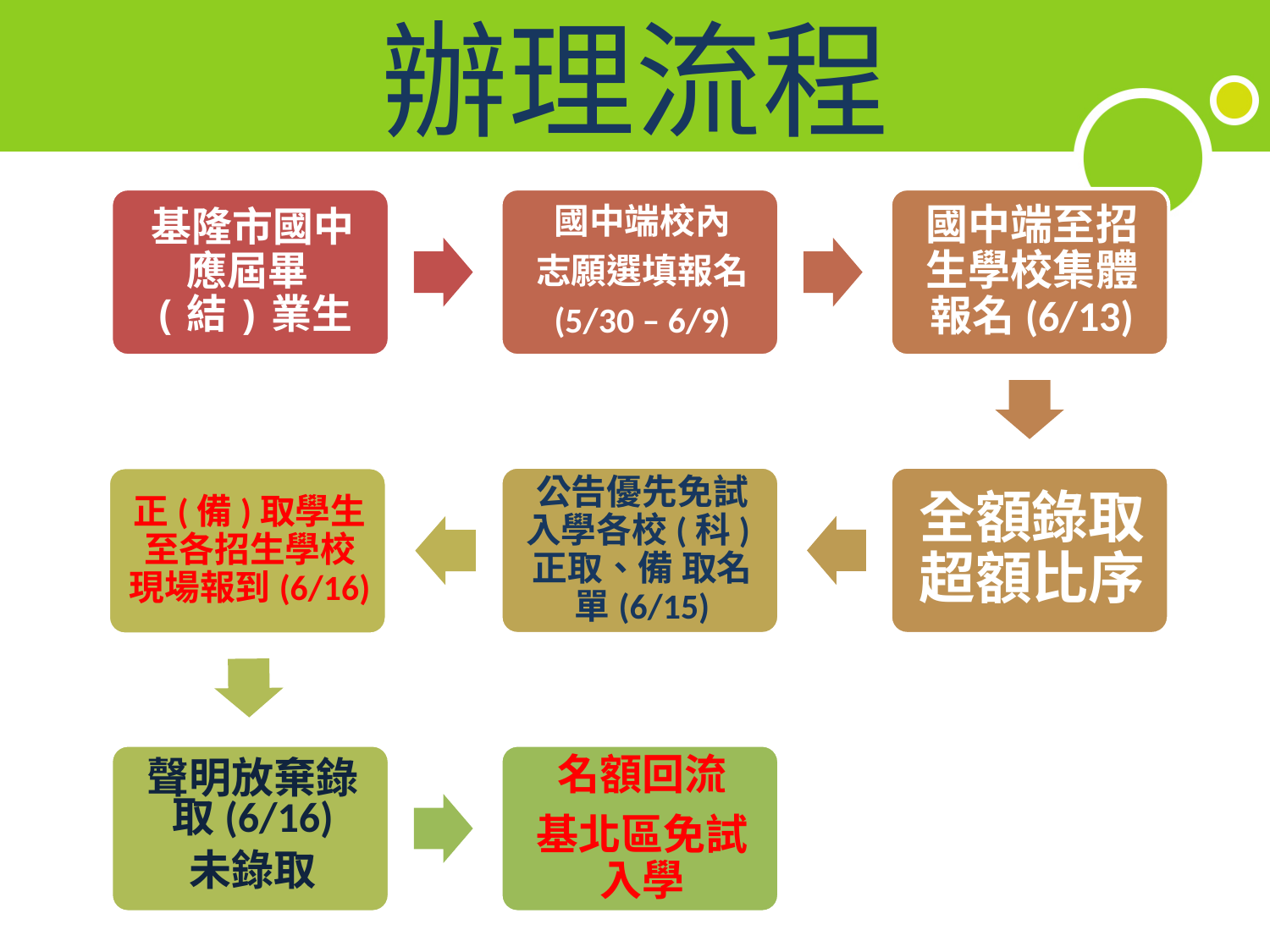

# 辦理流程
基隆市國中應屆畢(結)業生

國中端校內
志願選填報名
(5/30 – 6/9)

國中端至招生學校集體報名(6/13)

全額錄取超額比序

公告優先免試入學各校(科)正取、備 取名單(6/15)

正(備)取學生至各招生學校現場報到(6/16)

聲明放棄錄取(6/16)
未錄取

名額回流
基北區免試入學